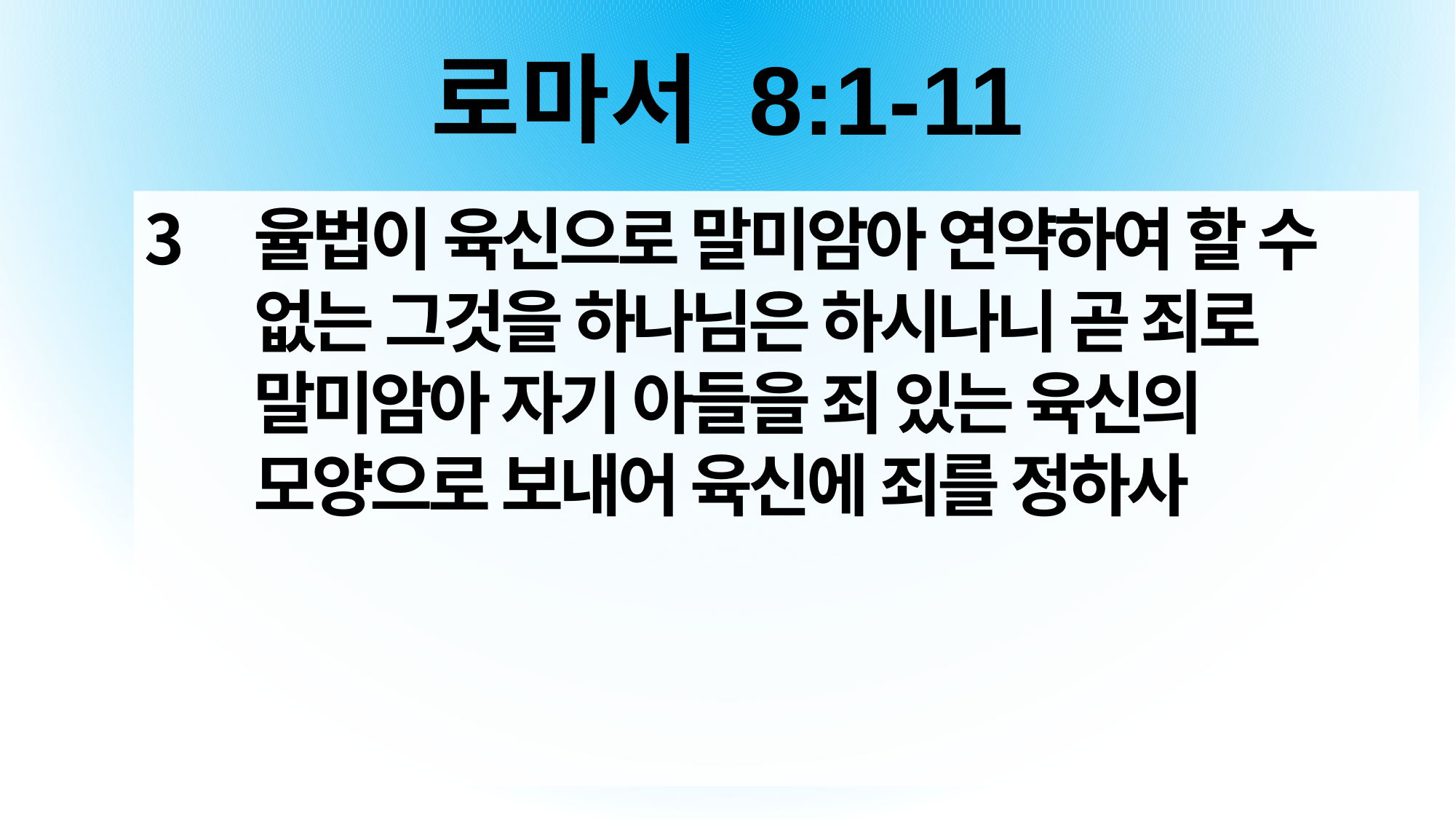

# 로마서 8:1-11
율법이 육신으로 말미암아 연약하여 할 수 없는 그것을 하나님은 하시나니 곧 죄로 말미암아 자기 아들을 죄 있는 육신의 모양으로 보내어 육신에 죄를 정하사